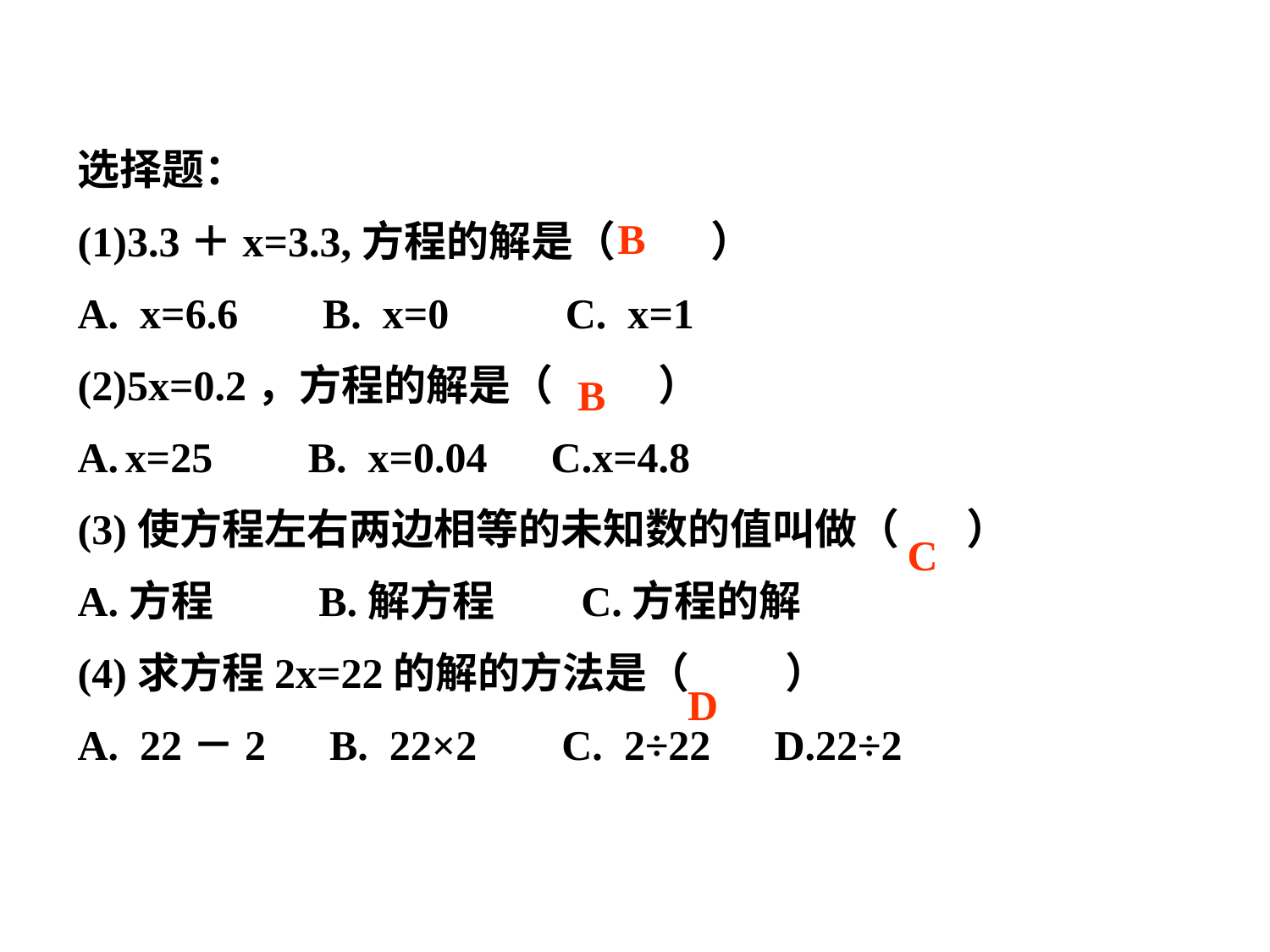

选择题：
(1)3.3＋x=3.3,方程的解是（          ）
A.  x=6.6        B.  x=0           C.  x=1
(2)5x=0.2，方程的解是（           ）
x=25         B.  x=0.04      C.x=4.8
(3)使方程左右两边相等的未知数的值叫做（       ）
A.方程          B.解方程        C.方程的解
(4)求方程2x=22的解的方法是（          ）
A.  22－2      B.  22×2        C.  2÷22      D.22÷2

B
B
C
D